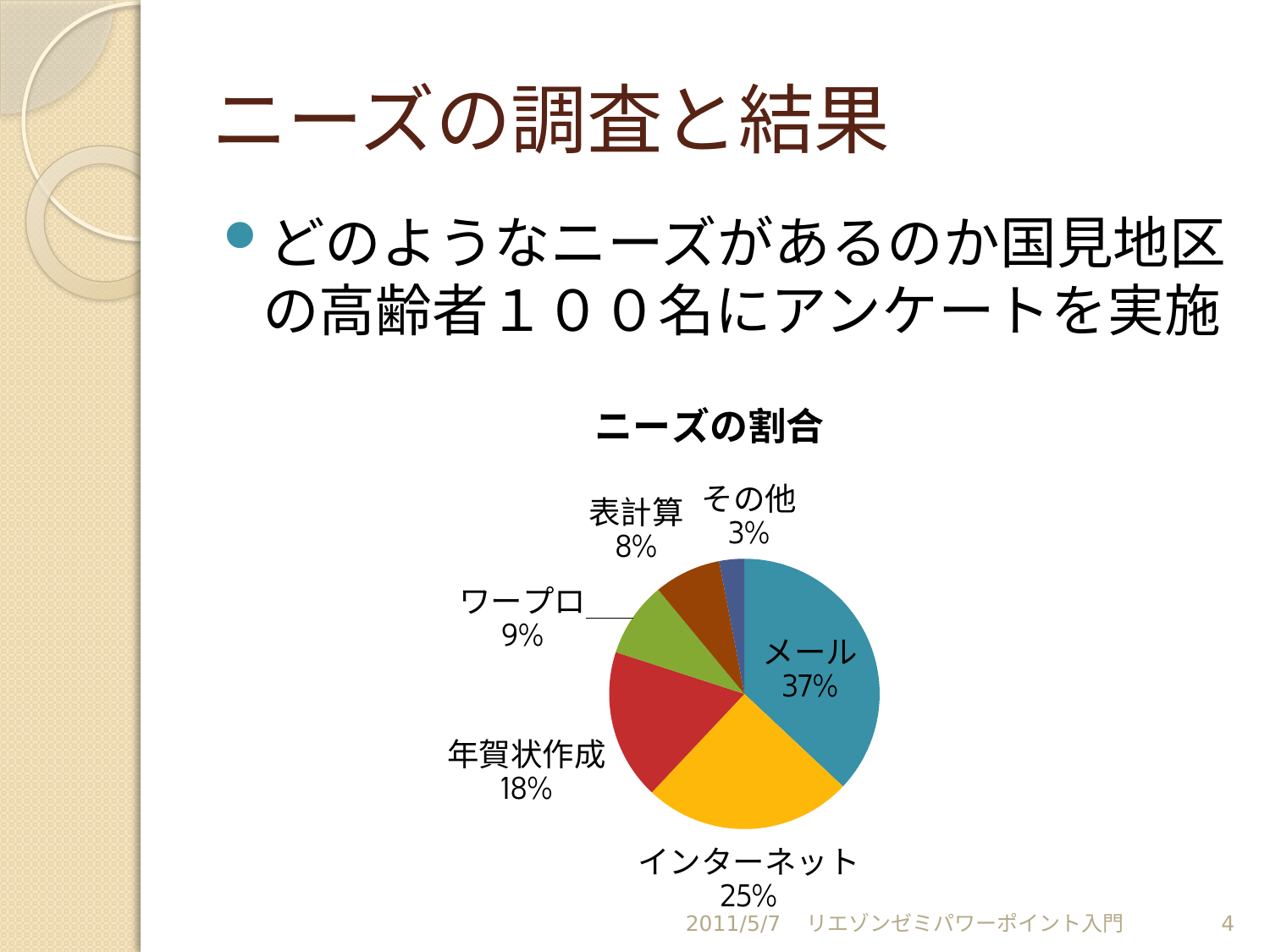

# ニーズの調査と結果
どのようなニーズがあるのか国見地区の高齢者１００名にアンケートを実施

### Chart:

| Category | ニーズの割合 |
|---|---|
| メール | 37.0 |
| インターネット | 25.0 |
| 年賀状作成 | 18.0 |
| ワープロ | 9.0 |
| 表計算 | 8.0 |
| その他 | 3.0 |
2011/5/7
リエゾンゼミパワーポイント入門
4